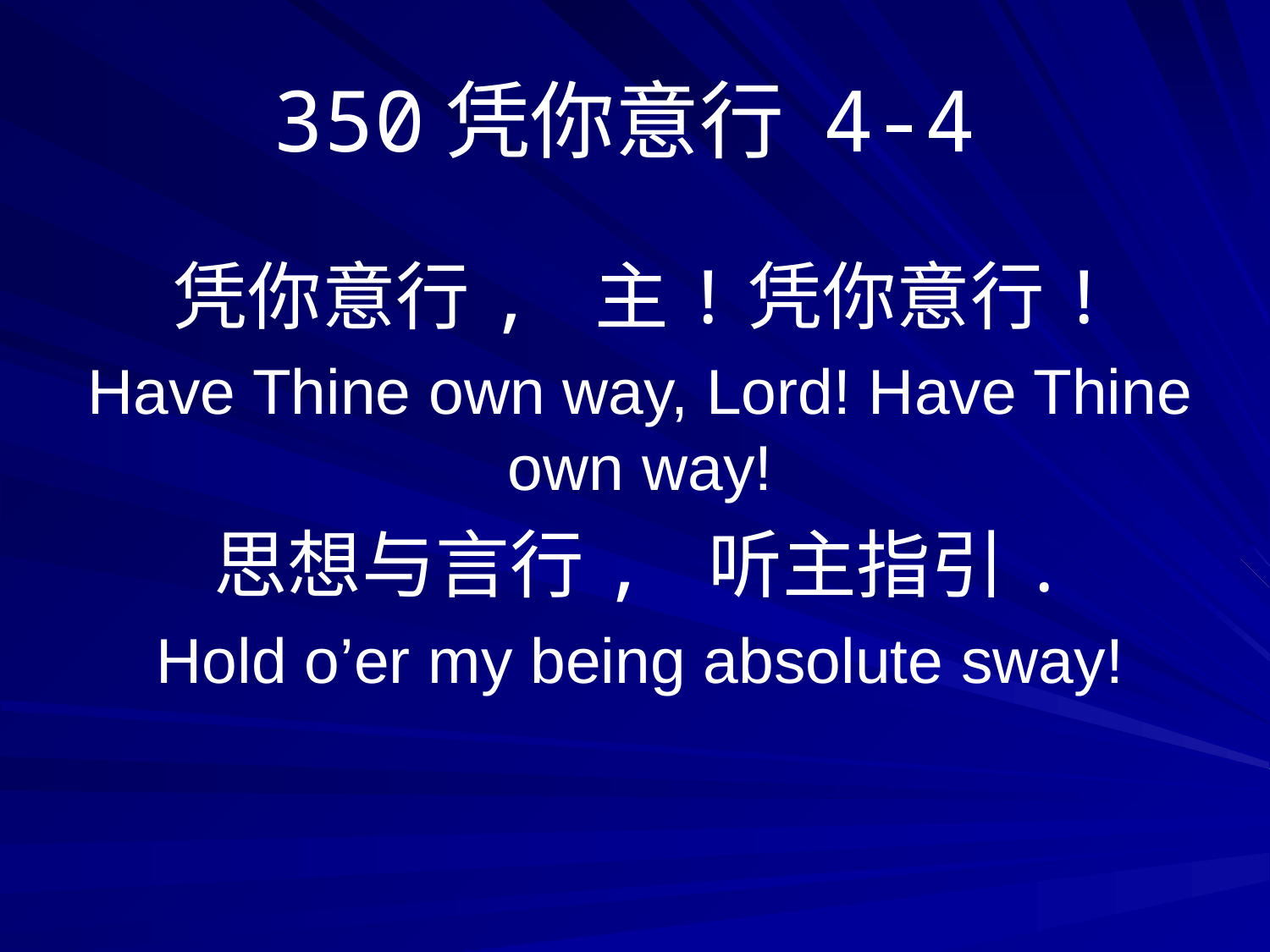

350凭你意行 4-4
凭你意行, 主!凭你意行!
Have Thine own way, Lord! Have Thine own way!
思想与言行, 听主指引.
Hold o’er my being absolute sway!